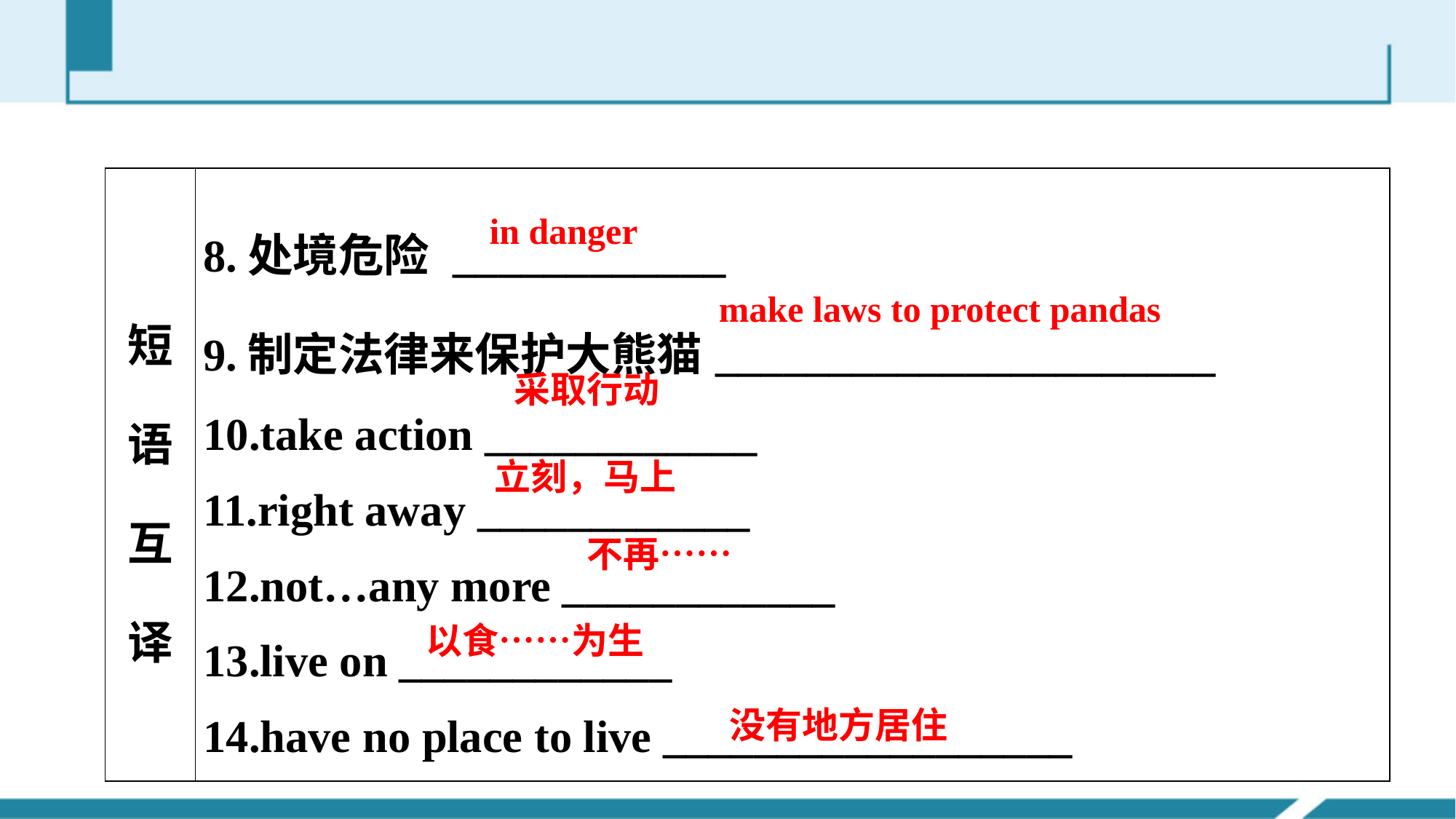

| 短语互译 | 8.处境危险 \_\_\_\_\_\_\_\_\_\_\_\_ 9.制定法律来保护大熊猫\_\_\_\_\_\_\_\_\_\_\_\_\_\_\_\_\_\_\_\_\_\_ 10.take action \_\_\_\_\_\_\_\_\_\_\_\_ 11.right away \_\_\_\_\_\_\_\_\_\_\_\_ 12.not…any more \_\_\_\_\_\_\_\_\_\_\_\_ 13.live on \_\_\_\_\_\_\_\_\_\_\_\_ 14.have no place to live \_\_\_\_\_\_\_\_\_\_\_\_\_\_\_\_\_\_ |
| --- | --- |
in danger
make laws to protect pandas
采取行动
立刻，马上
不再……
以食……为生
没有地方居住